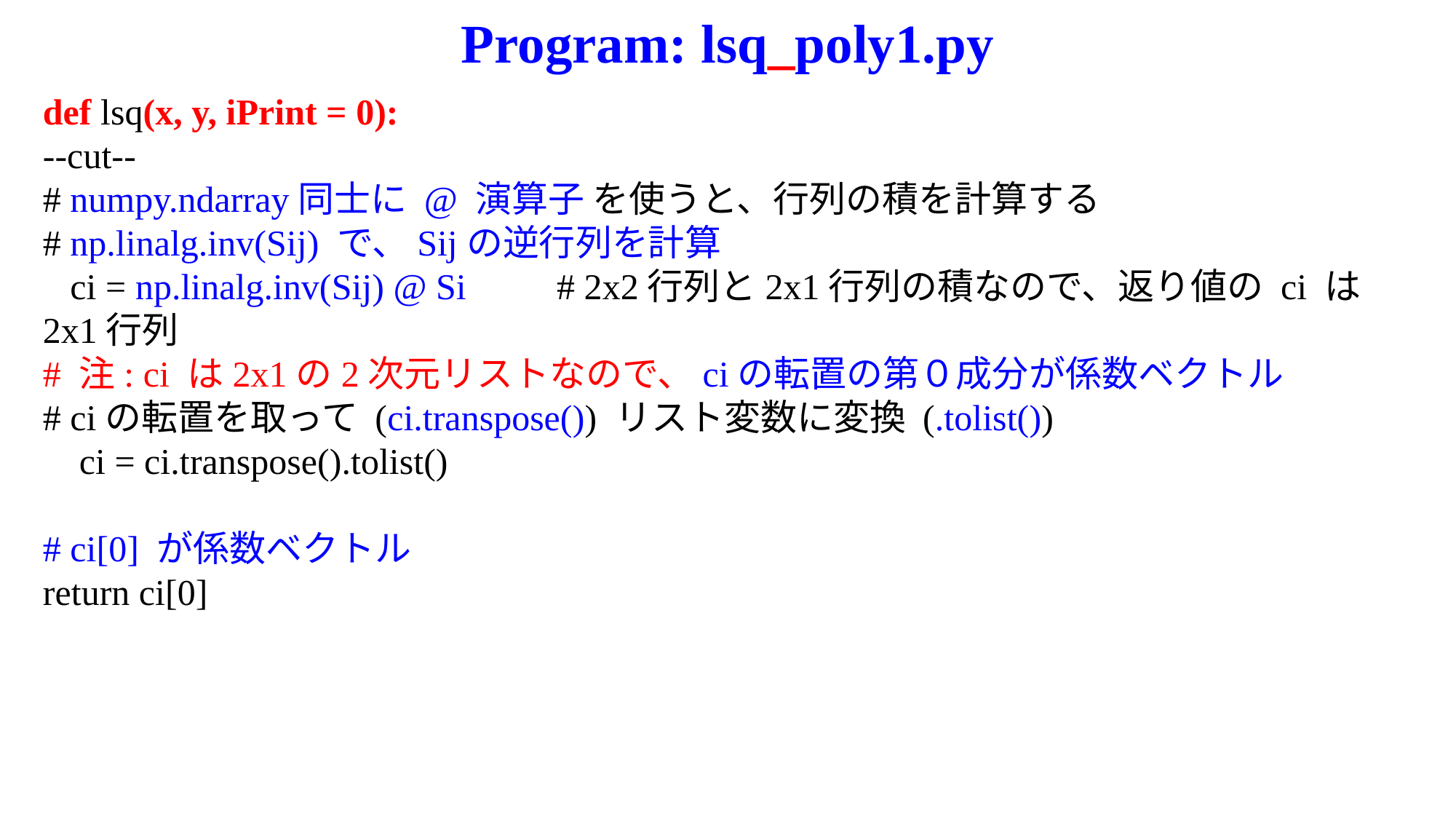

Program: lsq_poly1.py
def lsq(x, y, iPrint = 0):
--cut--
# numpy.ndarray同士に @ 演算子 を使うと、行列の積を計算する
# np.linalg.inv(Sij) で、Sijの逆行列を計算
   ci = np.linalg.inv(Sij) @ Si　　# 2x2行列と2x1行列の積なので、返り値の ci は2x1行列
# 注: ci は2x1の2次元リストなので、ciの転置の第０成分が係数ベクトル
# ciの転置を取って (ci.transpose()) リスト変数に変換 (.tolist())
    ci = ci.transpose().tolist()

# ci[0] が係数ベクトル
return ci[0]